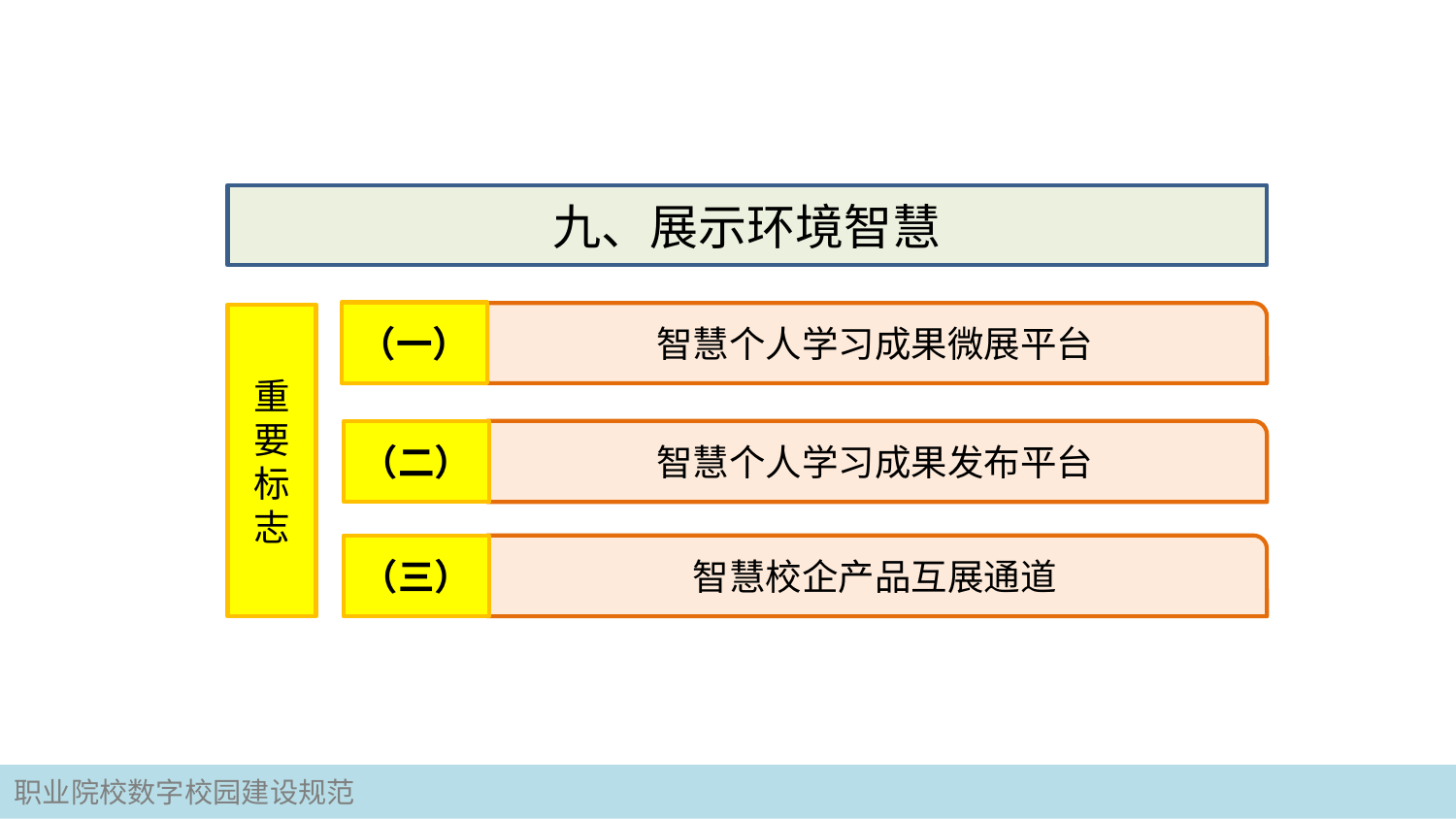

九、展示环境智慧
（一）
智慧个人学习成果微展平台
重要标志
智慧个人学习成果发布平台
（二）
（三）
智慧校企产品互展通道
职业院校数字校园建设规范